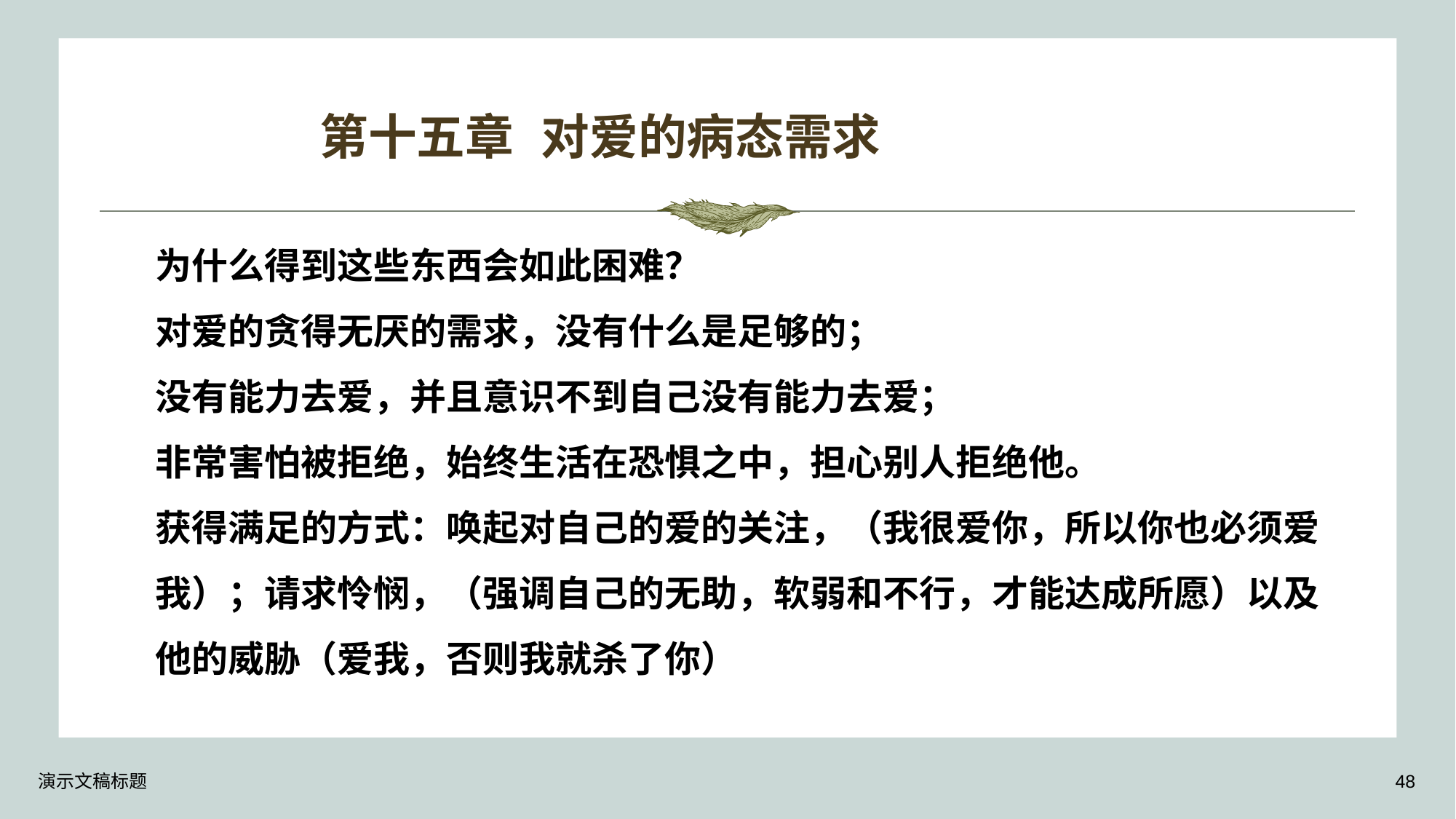

# 第十五章  对爱的病态需求
为什么得到这些东西会如此困难？
对爱的贪得无厌的需求，没有什么是足够的；
没有能力去爱，并且意识不到自己没有能力去爱；
非常害怕被拒绝，始终生活在恐惧之中，担心别人拒绝他。
获得满足的方式：唤起对自己的爱的关注，（我很爱你，所以你也必须爱我）；请求怜悯，（强调自己的无助，软弱和不行，才能达成所愿）以及他的威胁（爱我，否则我就杀了你）
演示文稿标题
48